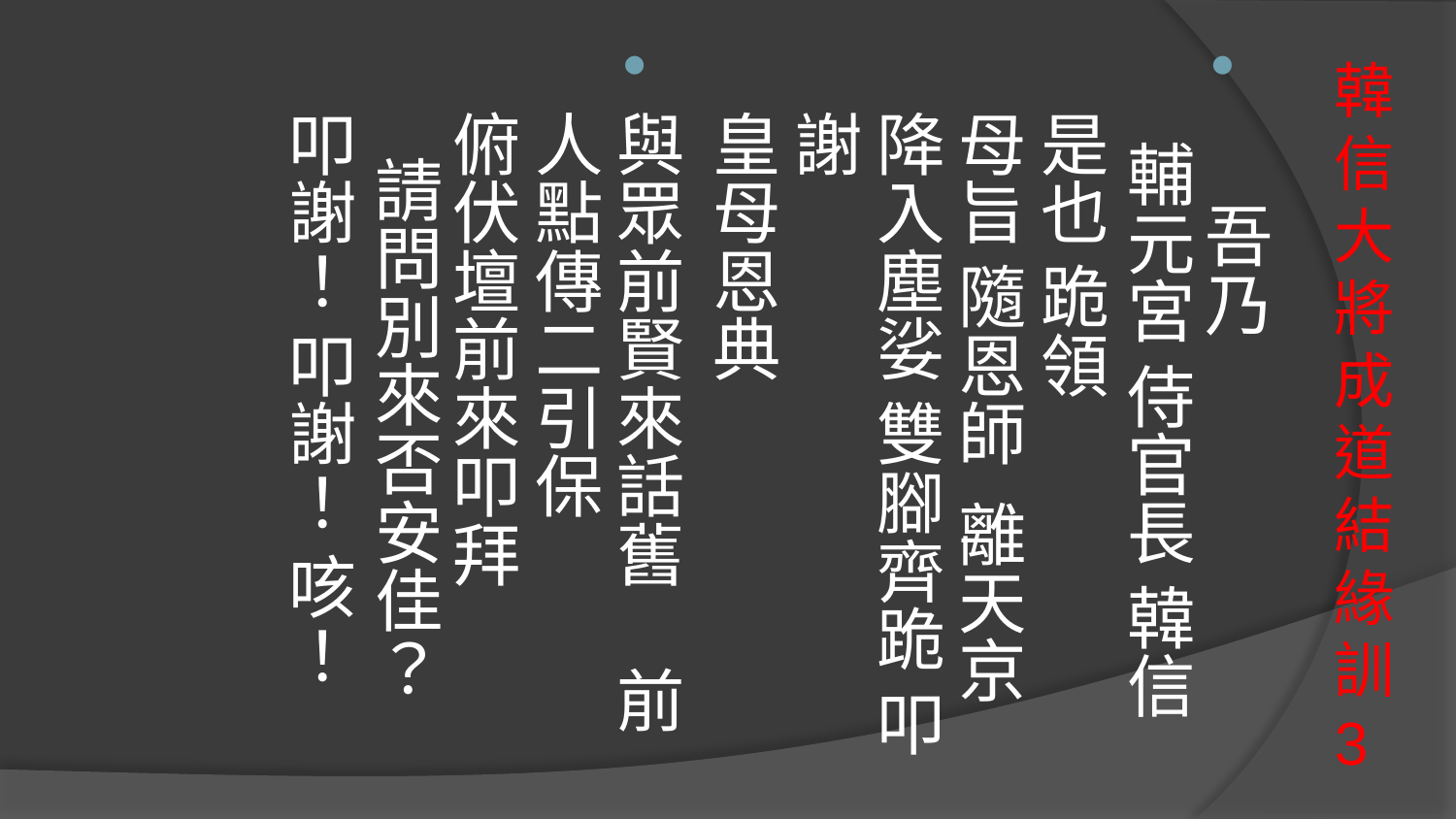

吾乃
  輔元宮 侍官長 韓信是也 跪領
母旨 隨恩師  離天京 降入塵娑 雙腳齊跪 叩謝
皇母恩典
與眾前賢來話舊     前人點傳二引保
俯伏壇前來叩拜                請問別來否安佳？
叩謝！ 叩謝！ 咳！

# 韓信大將成道結緣訓3